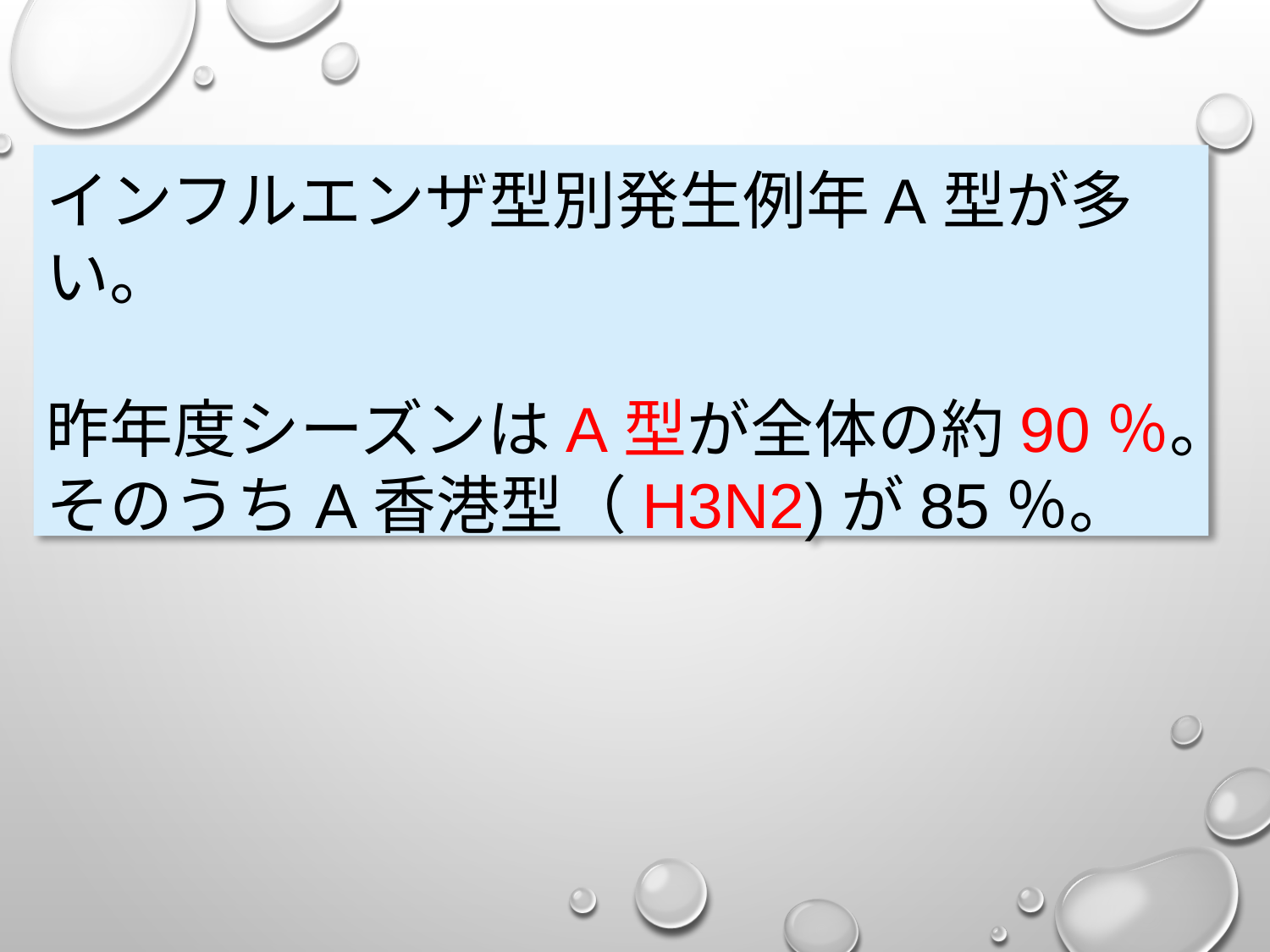

インフルエンザ型別発生例年A型が多い。

昨年度シーズンはA型が全体の約90％。
そのうちA香港型（H3N2)が85％。